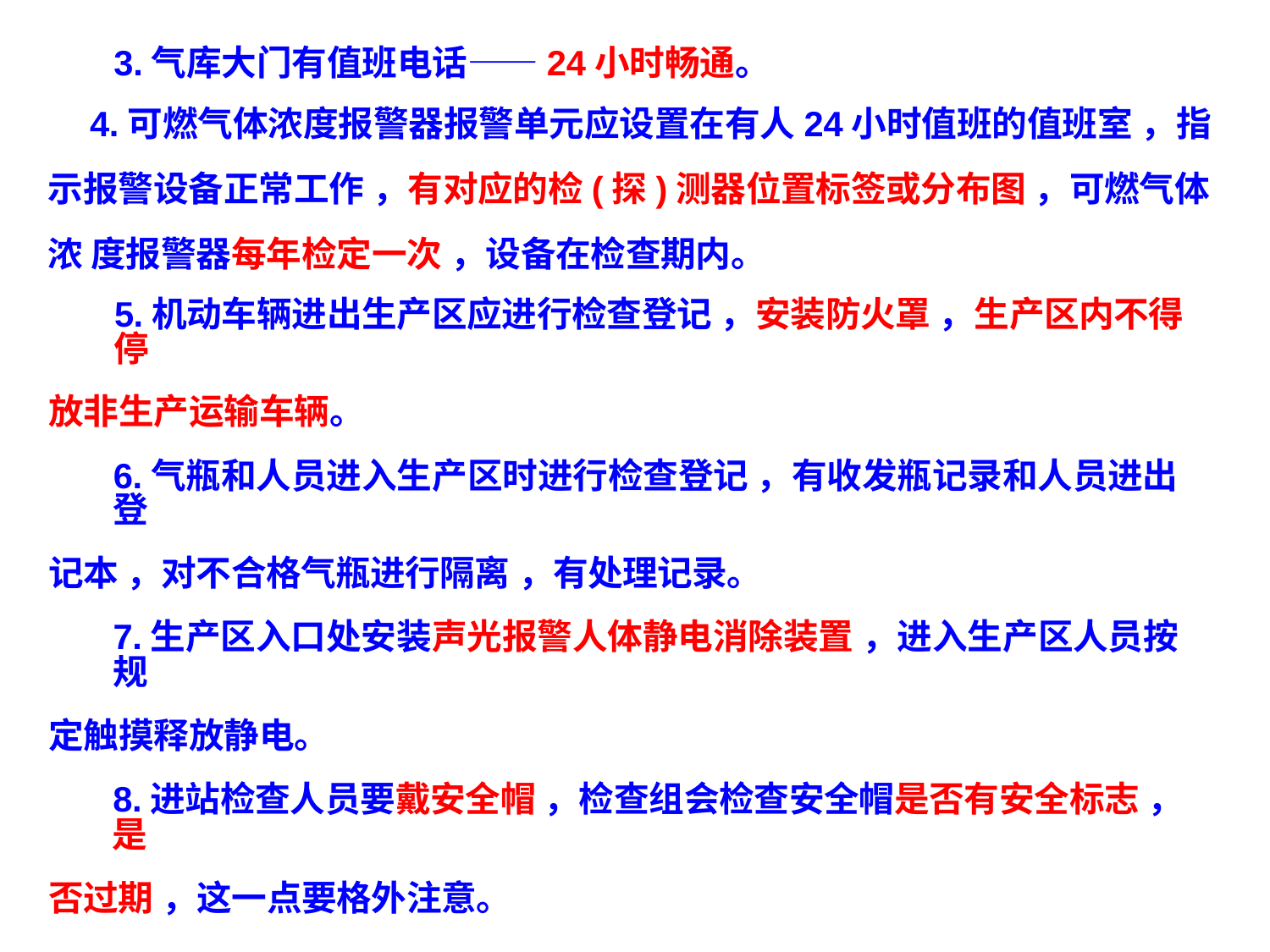

3.气库大门有值班电话——24小时畅通。
4.可燃气体浓度报警器报警单元应设置在有人24小时值班的值班室 ，指
示报警设备正常工作 ，有对应的检(探)测器位置标签或分布图 ，可燃气体浓 度报警器每年检定一次 ，设备在检查期内。
5.机动车辆进出生产区应进行检查登记 ，安装防火罩 ，生产区内不得停
放非生产运输车辆。
6.气瓶和人员进入生产区时进行检查登记 ，有收发瓶记录和人员进出登
记本 ，对不合格气瓶进行隔离 ，有处理记录。
7.生产区入口处安装声光报警人体静电消除装置 ，进入生产区人员按规
定触摸释放静电。
8.进站检查人员要戴安全帽 ，检查组会检查安全帽是否有安全标志 ，是
否过期 ，这一点要格外注意。